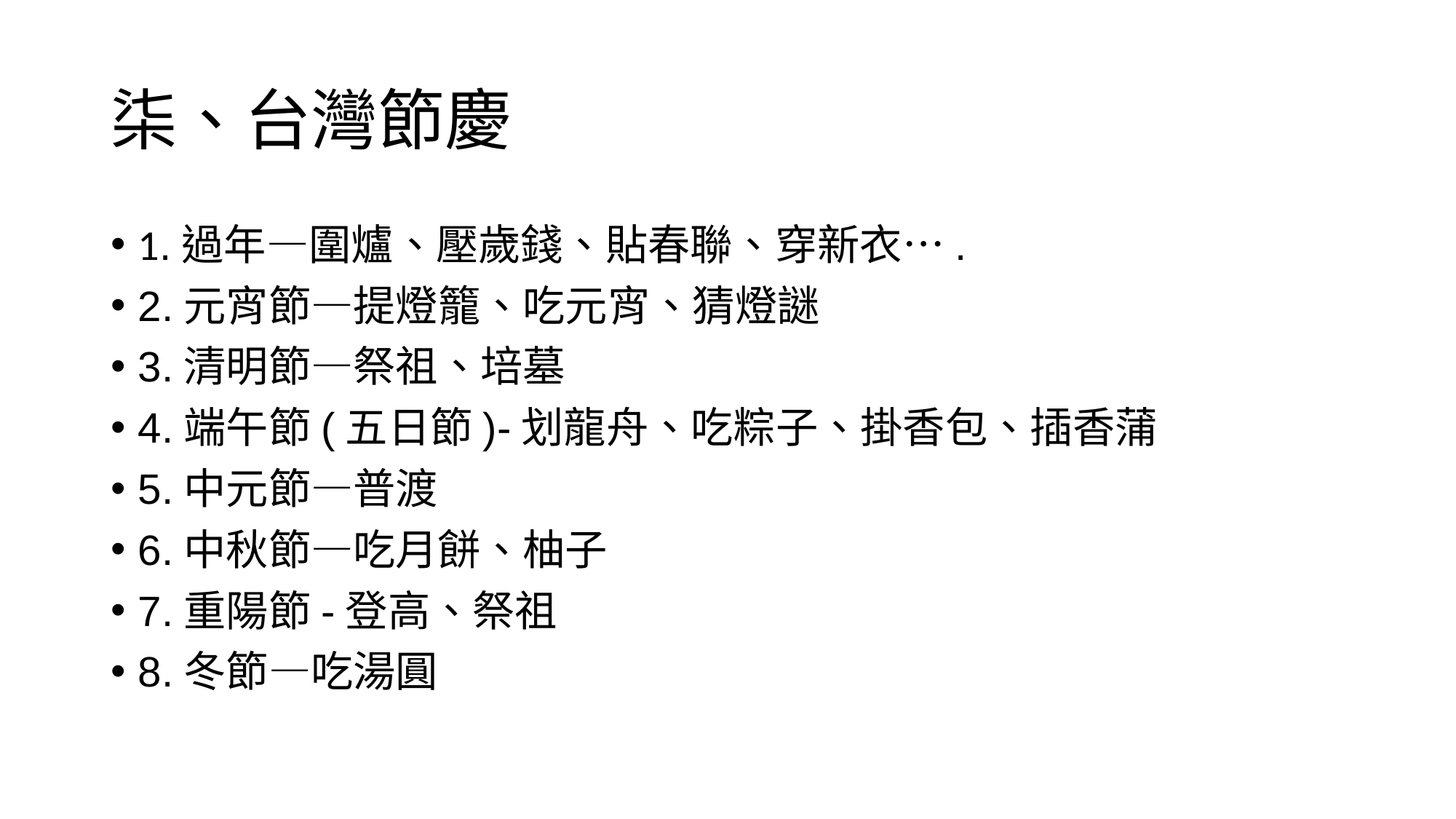

# 柒、台灣節慶
1.過年—圍爐、壓歲錢、貼春聯、穿新衣….
2.元宵節—提燈籠、吃元宵、猜燈謎
3.清明節—祭祖、培墓
4.端午節(五日節)-划龍舟、吃粽子、掛香包、插香蒲
5.中元節—普渡
6.中秋節—吃月餅、柚子
7.重陽節-登高、祭祖
8.冬節—吃湯圓